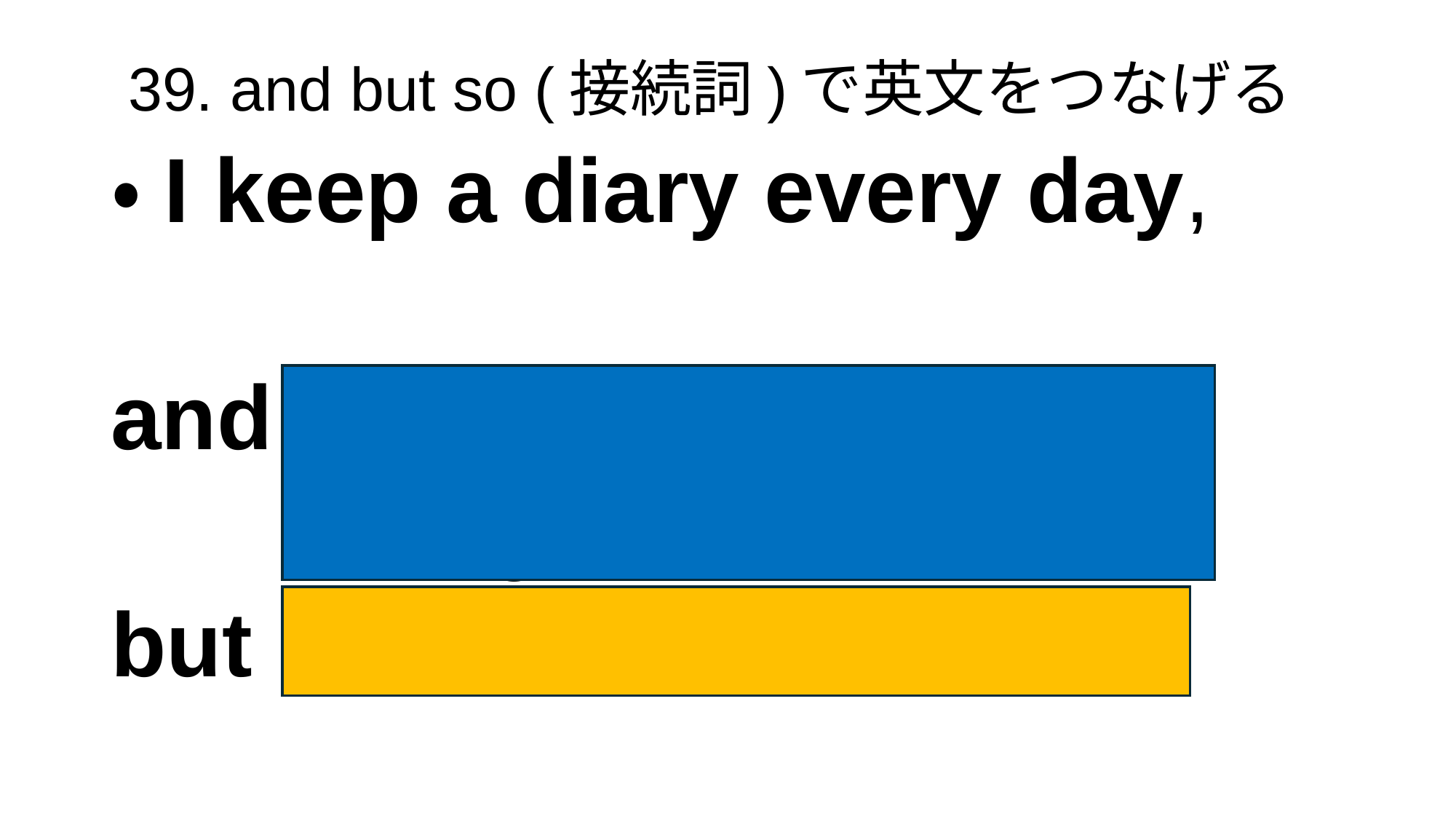

# 39. and but so (接続詞)で英文をつなげる
・I keep a diary every day,

and some people say it is
       boring,
but I think it is important.